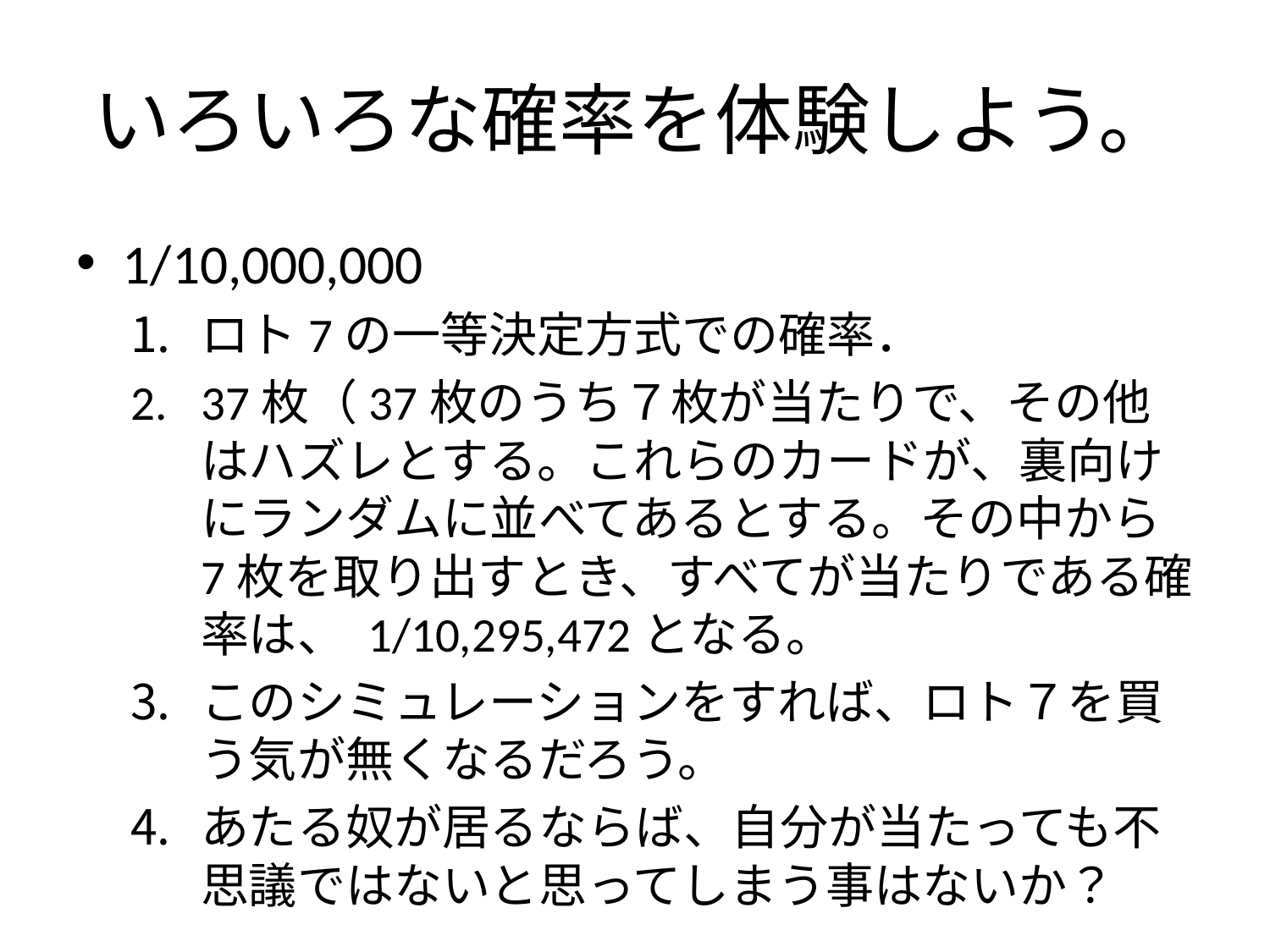

# いろいろな確率を体験しよう。
1/10,000,000
ロト7の一等決定方式での確率．
37枚（37枚のうち７枚が当たりで、その他はハズレとする。これらのカードが、裏向けにランダムに並べてあるとする。その中から7枚を取り出すとき、すべてが当たりである確率は、 1/10,295,472となる。
このシミュレーションをすれば、ロト７を買う気が無くなるだろう。
あたる奴が居るならば、自分が当たっても不思議ではないと思ってしまう事はないか？